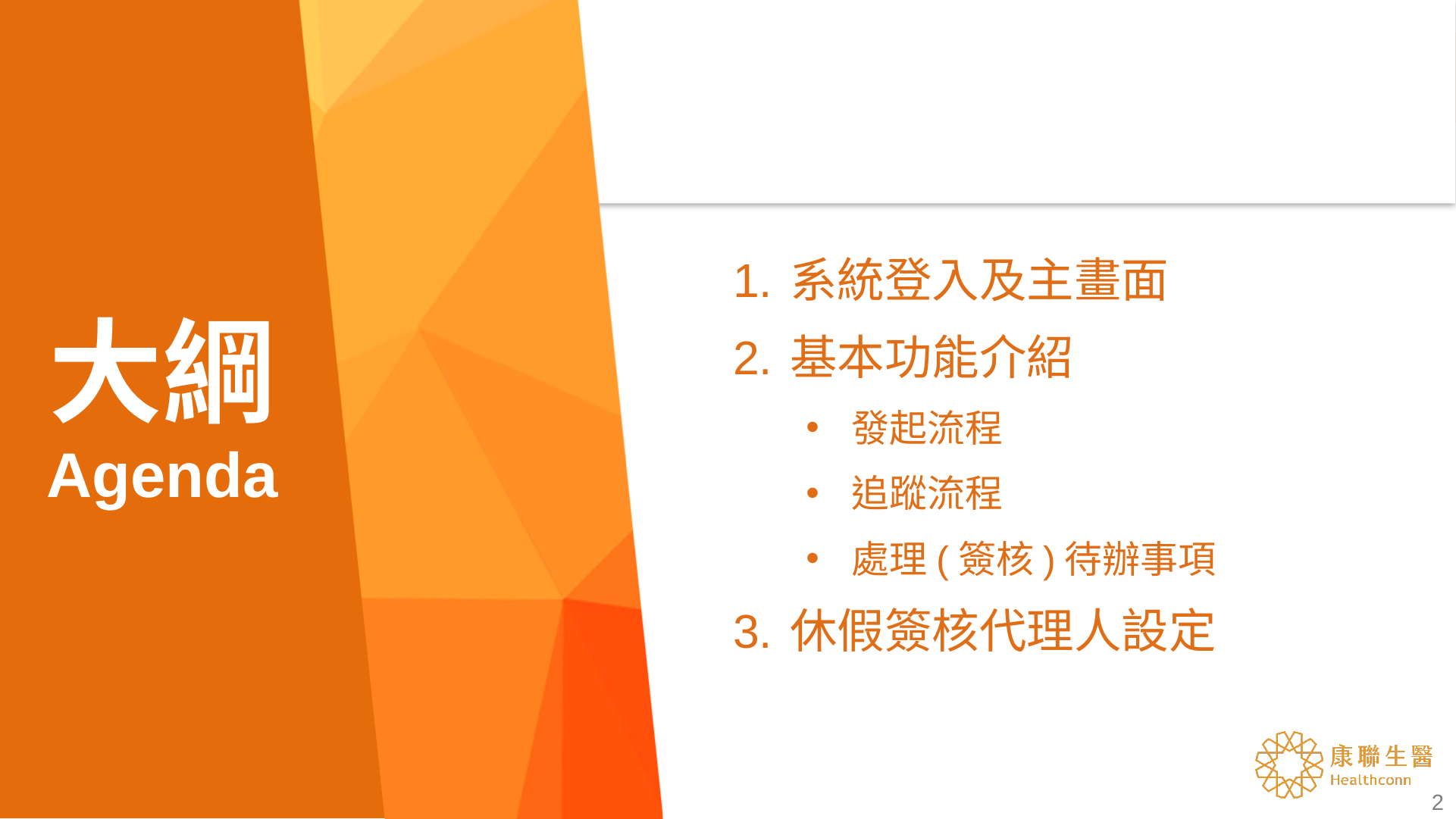

系統登入及主畫面
基本功能介紹
發起流程
追蹤流程
處理(簽核)待辦事項
休假簽核代理人設定
大綱
Agenda